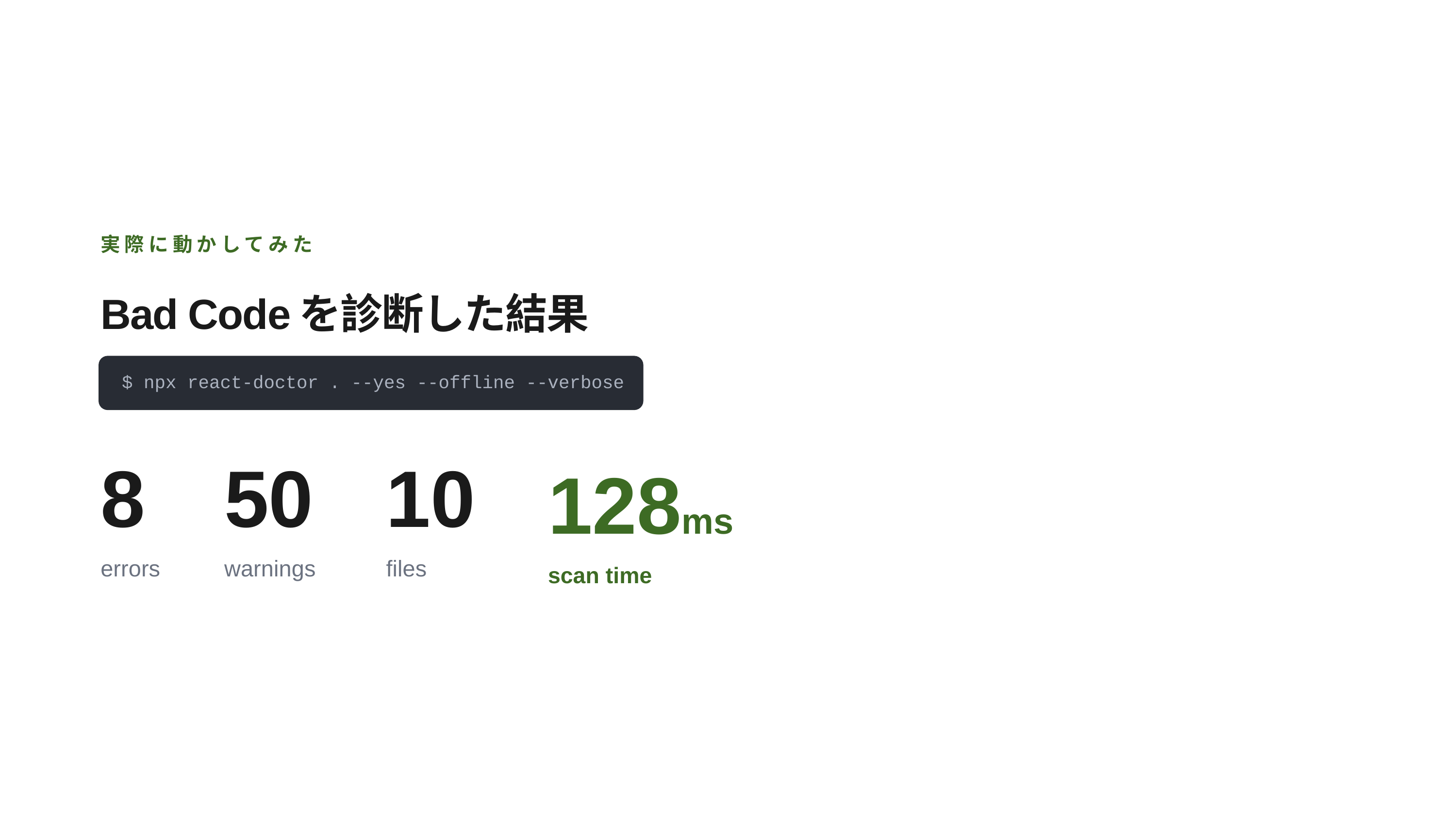

実際に動かしてみた
Bad Codeを診断した結果

$ npx react-doctor . --yes --offline --verbose
8
50
10
128ms
errors
warnings
files
scan time